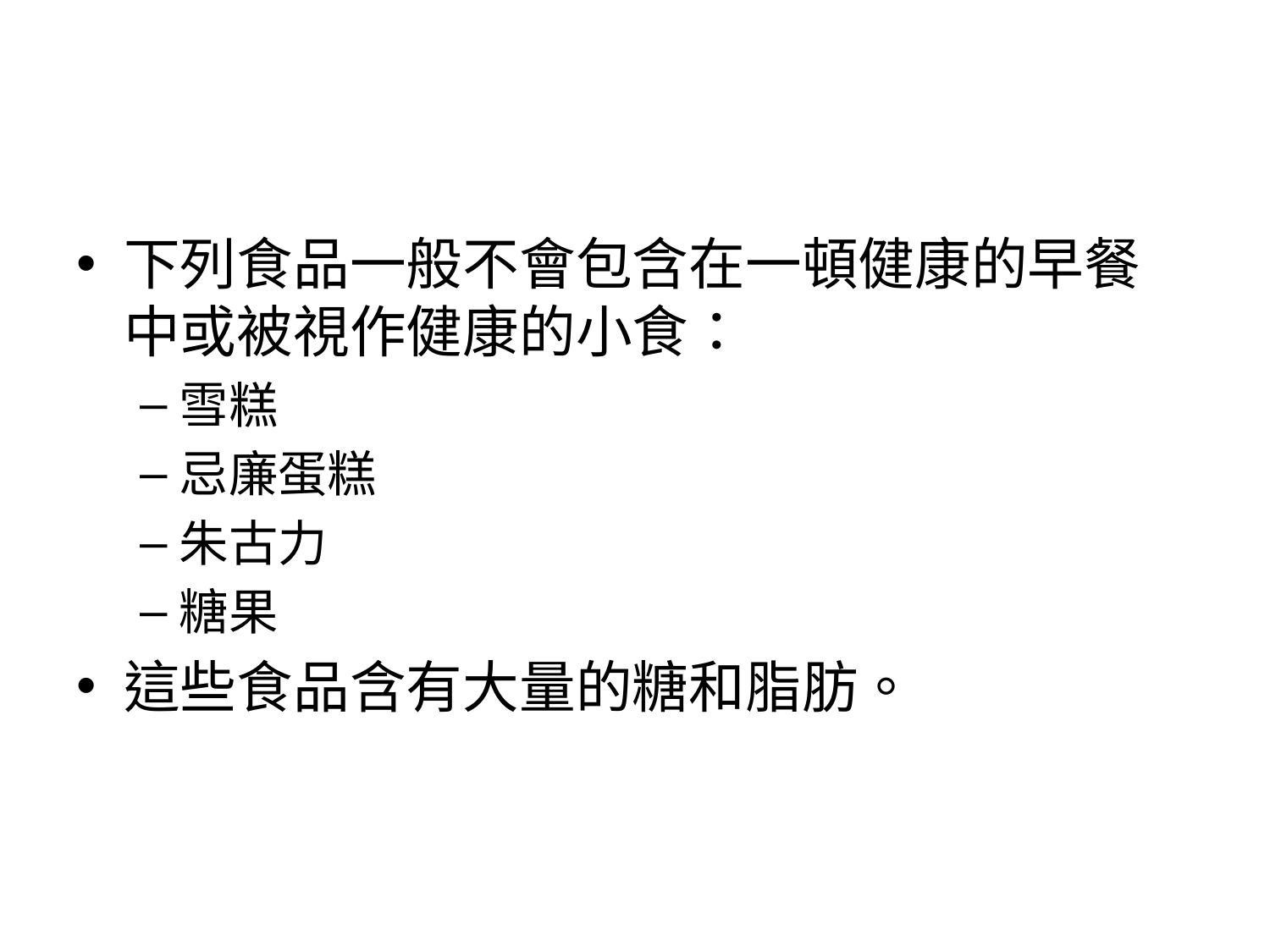

下列食品一般不會包含在一頓健康的早餐中或被視作健康的小食：
雪糕
忌廉蛋糕
朱古力
糖果
這些食品含有大量的糖和脂肪。